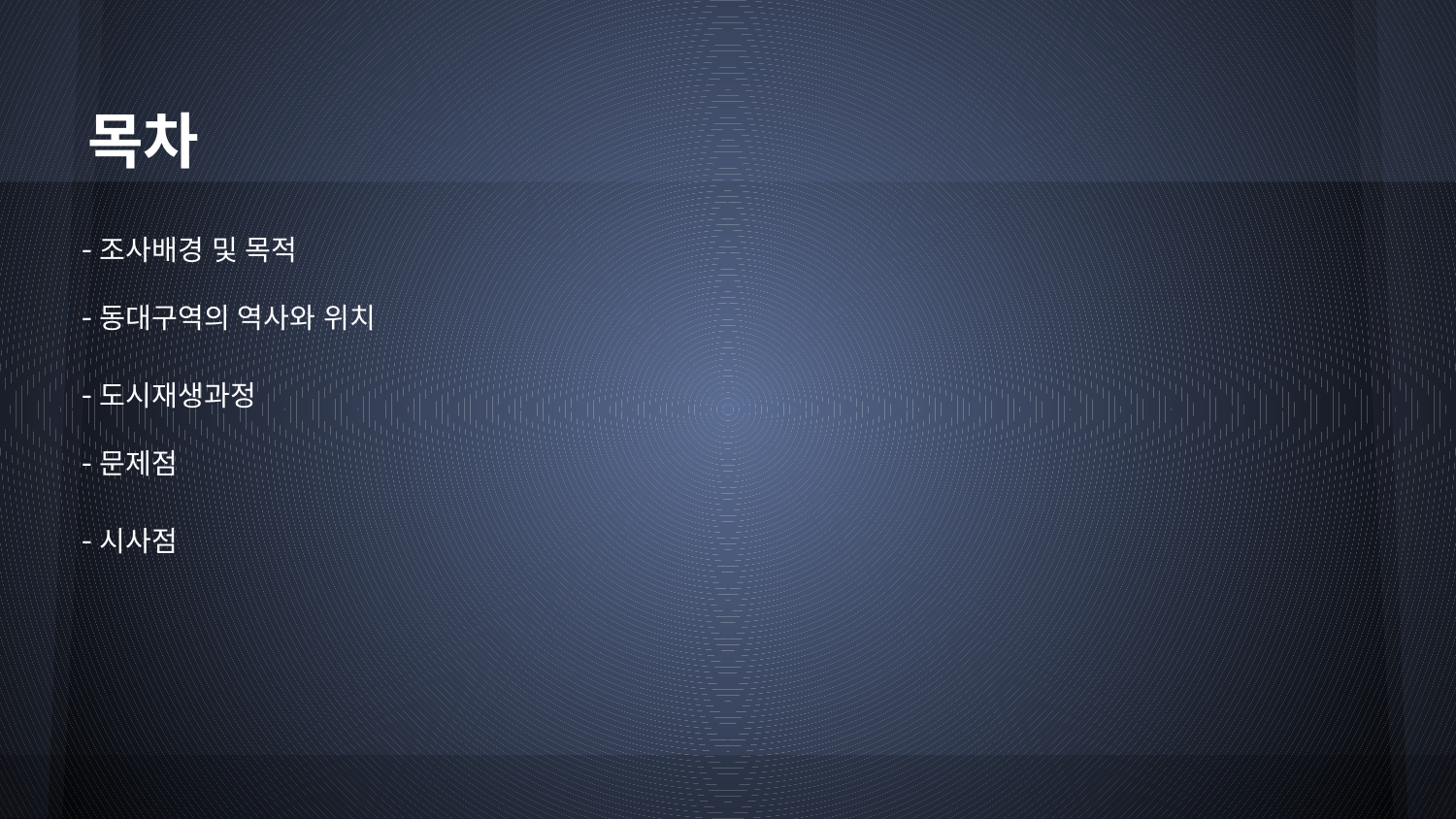

# 목차

-조사배경 및 목적

-동대구역의 역사와 위치

-도시재생과정

-문제점

-시사점